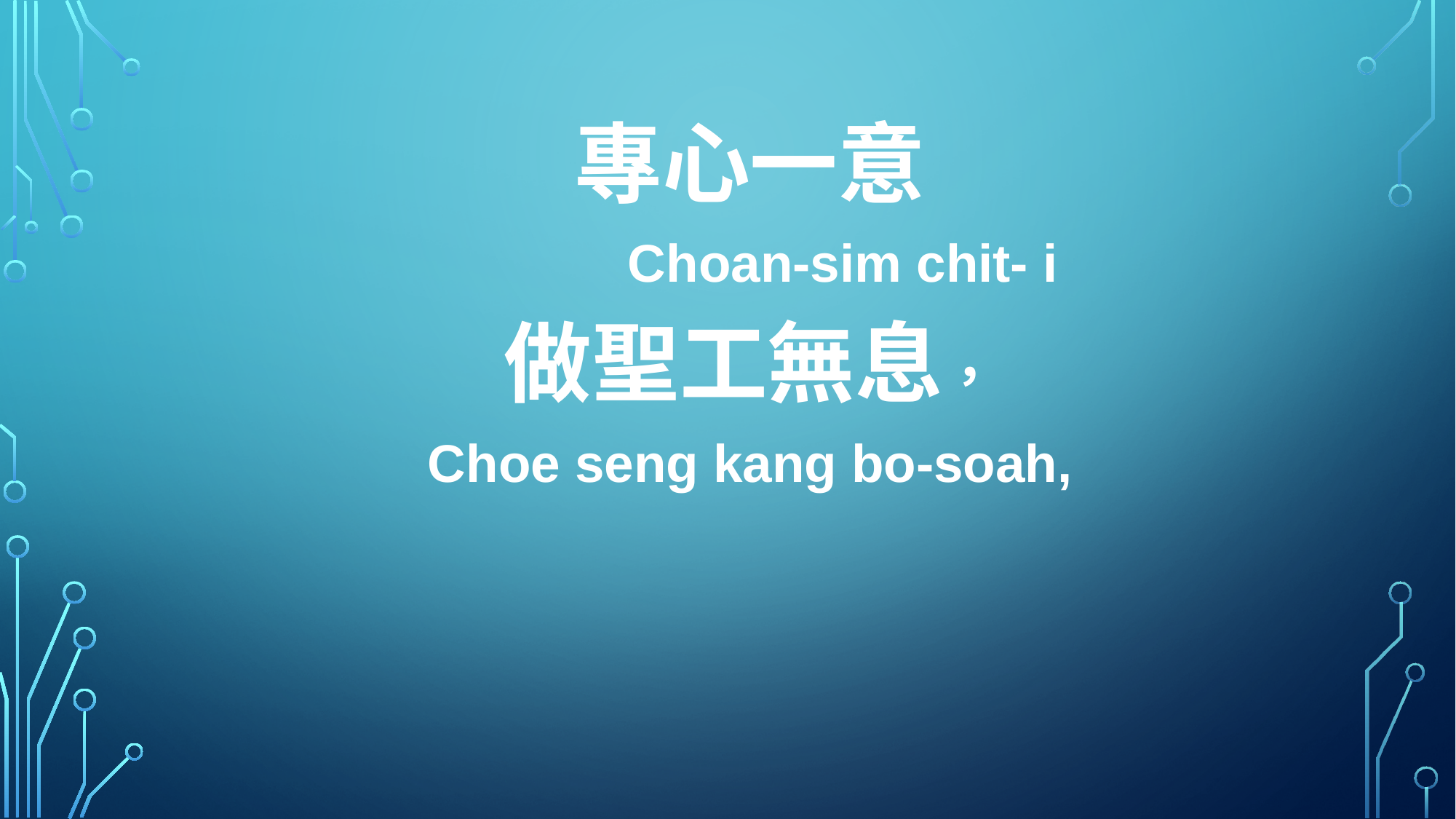

專心一意
                               Choan-sim chit- i
做聖工無息，
Choe seng kang bo-soah,